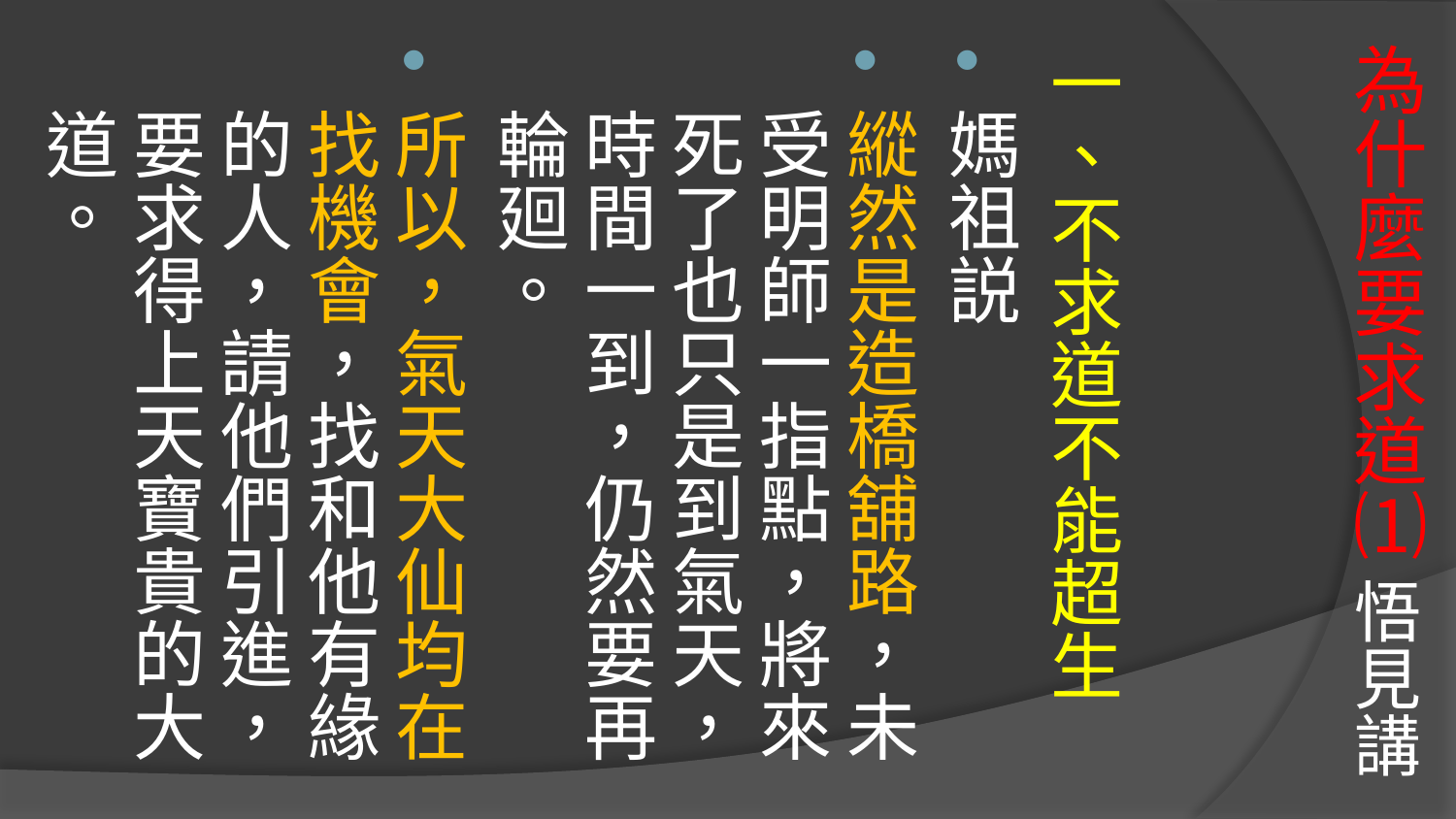

一、不求道不能超生
媽祖説
縱然是造橋舖路，未受明師一指點，將來死了也只是到氣天，時間一到，仍然要再輪廻。
所以，氣天大仙均在找機會，找和他有緣的人，請他們引進，要求得上天寶貴的大道。
# 為什麼要求道⑴ 悟見講